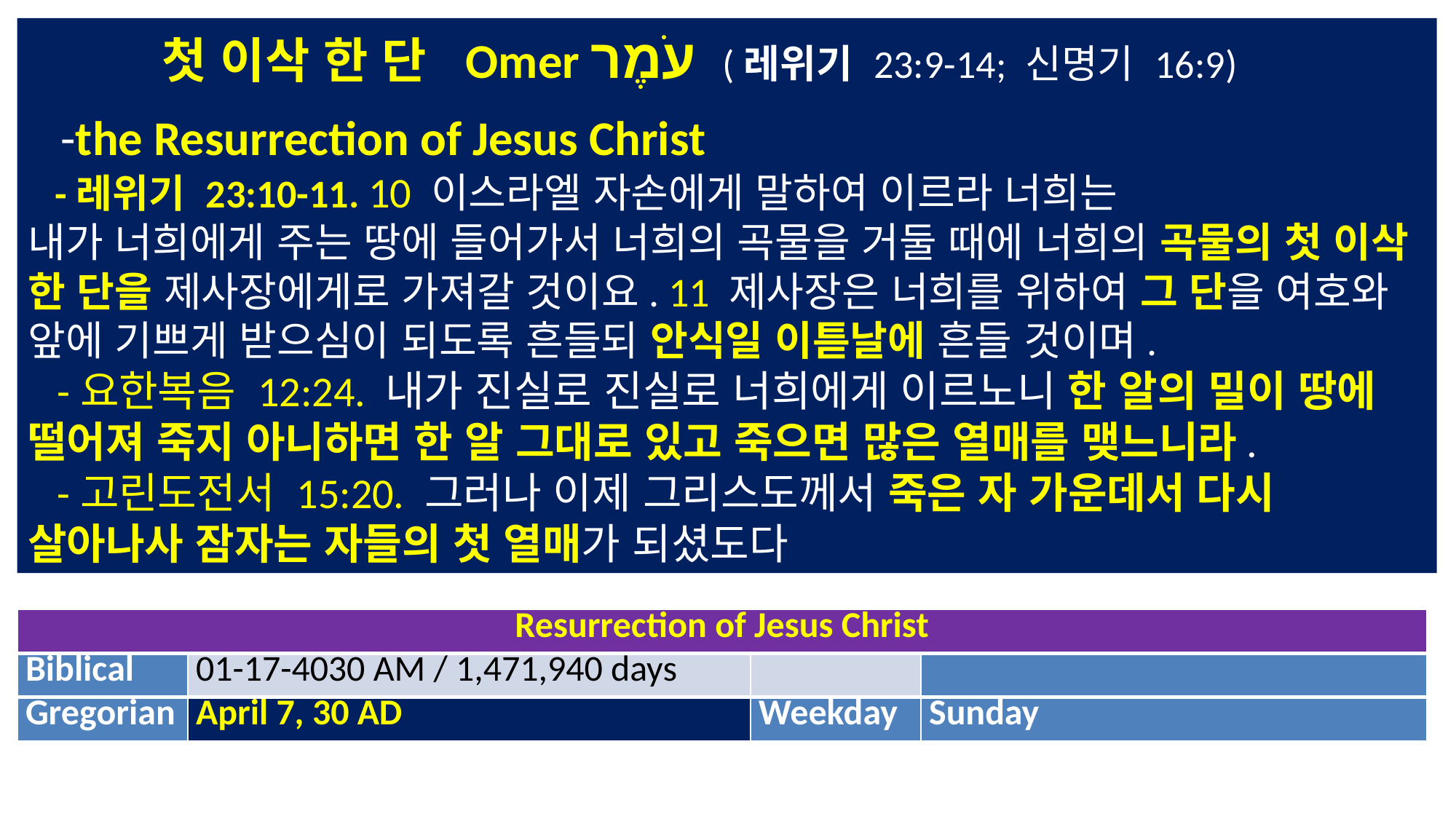

첫 이삭 한 단  Omer עֹמֶר  (레위기 23:9-14; 신명기 16:9)

   -the Resurrection of Jesus Christ
   -레위기 23:10-11. 10 이스라엘 자손에게 말하여 이르라 너희는
내가 너희에게 주는 땅에 들어가서 너희의 곡물을 거둘 때에 너희의 곡물의 첫 이삭 한 단을 제사장에게로 가져갈 것이요. 11 제사장은 너희를 위하여 그 단을 여호와 앞에 기쁘게 받으심이 되도록 흔들되 안식일 이튿날에 흔들 것이며.
   -요한복음 12:24. 내가 진실로 진실로 너희에게 이르노니 한 알의 밀이 땅에 떨어져 죽지 아니하면 한 알 그대로 있고 죽으면 많은 열매를 맺느니라.
   -고린도전서 15:20. 그러나 이제 그리스도께서 죽은 자 가운데서 다시 살아나사 잠자는 자들의 첫 열매가 되셨도다
| Resurrection of Jesus Christ |  |  |  |
| --- | --- | --- | --- |
| Biblical | 01-17-4030 AM / 1,471,940 days |  |  |
| Gregorian | April 7, 30 AD | Weekday | Sunday |